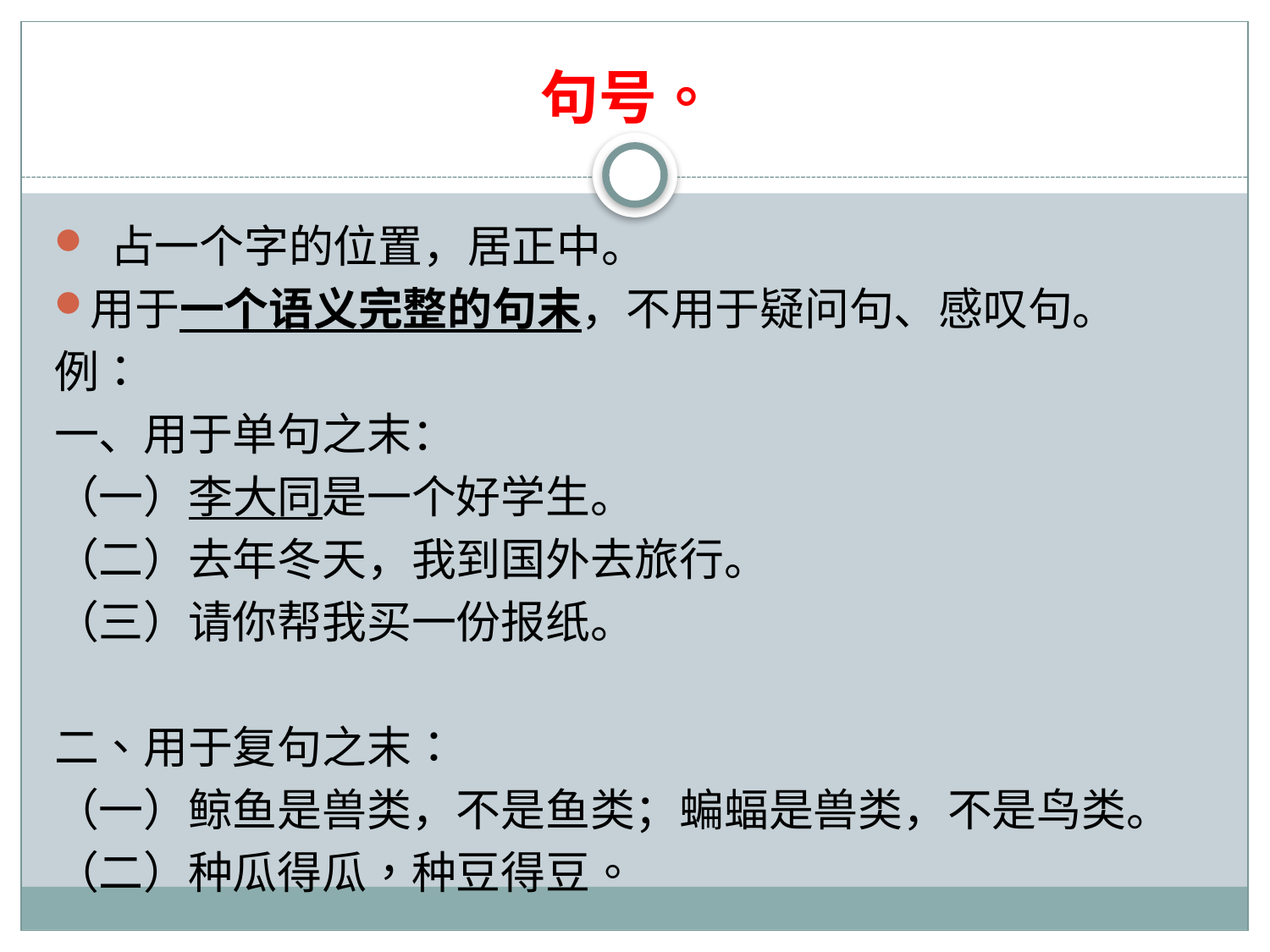

# 句号。
 占一个字的位置，居正中。
用于一个语义完整的句末，不用于疑问句、感叹句。
例：
一、用于单句之末：
（一）李大同是一个好学生。
（二）去年冬天，我到国外去旅行。
（三）请你帮我买一份报纸。

二、用于复句之末：
（一）鲸鱼是兽类，不是鱼类；蝙蝠是兽类，不是鸟类。
（二）种瓜得瓜，种豆得豆。